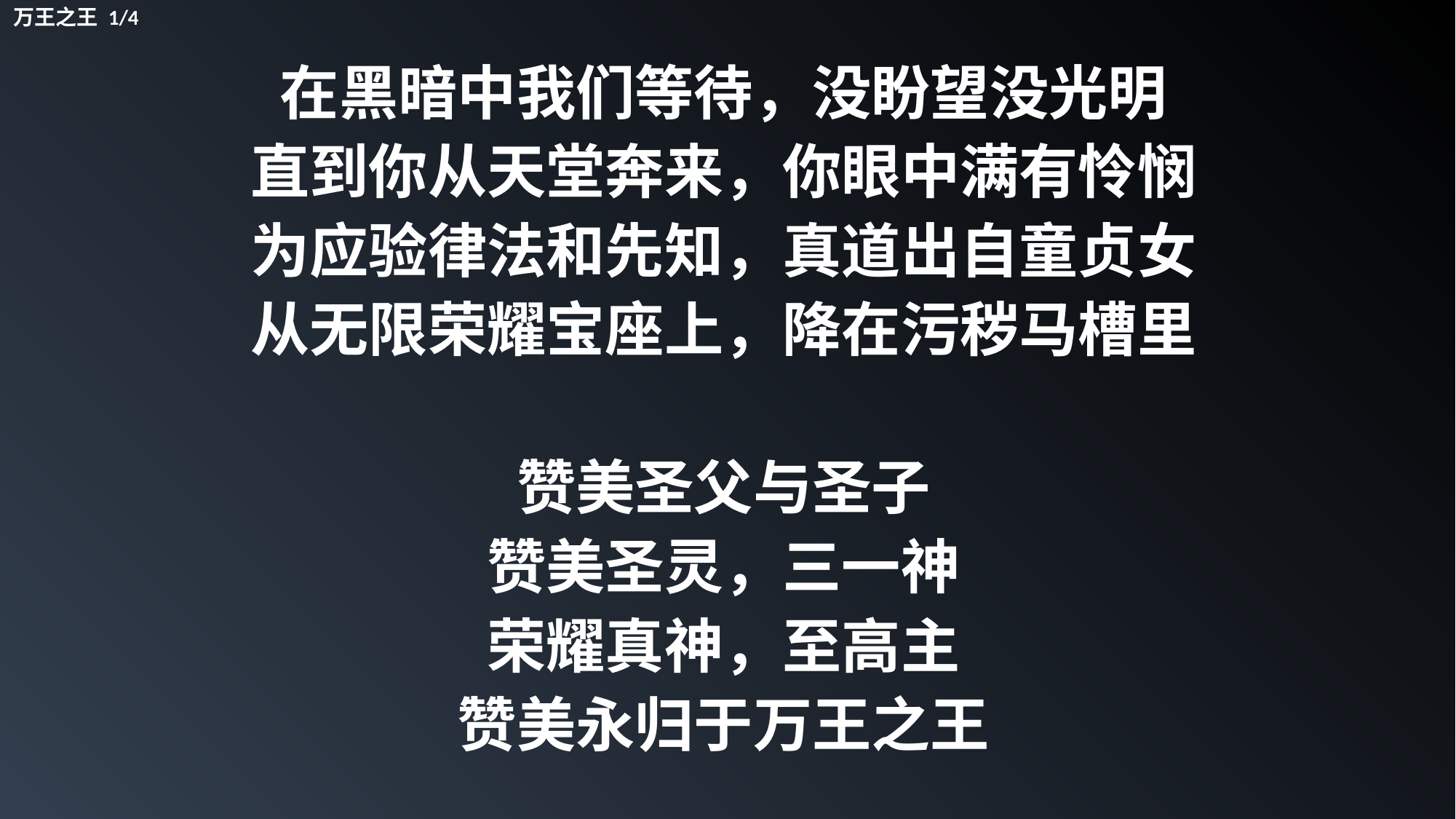

万王之王 1/4
在黑暗中我们等待，没盼望没光明
直到你从天堂奔来，你眼中满有怜悯
为应验律法和先知，真道出自童贞女
从无限荣耀宝座上，降在污秽马槽里

赞美圣父与圣子
赞美圣灵，三一神
荣耀真神，至高主
赞美永归于万王之王